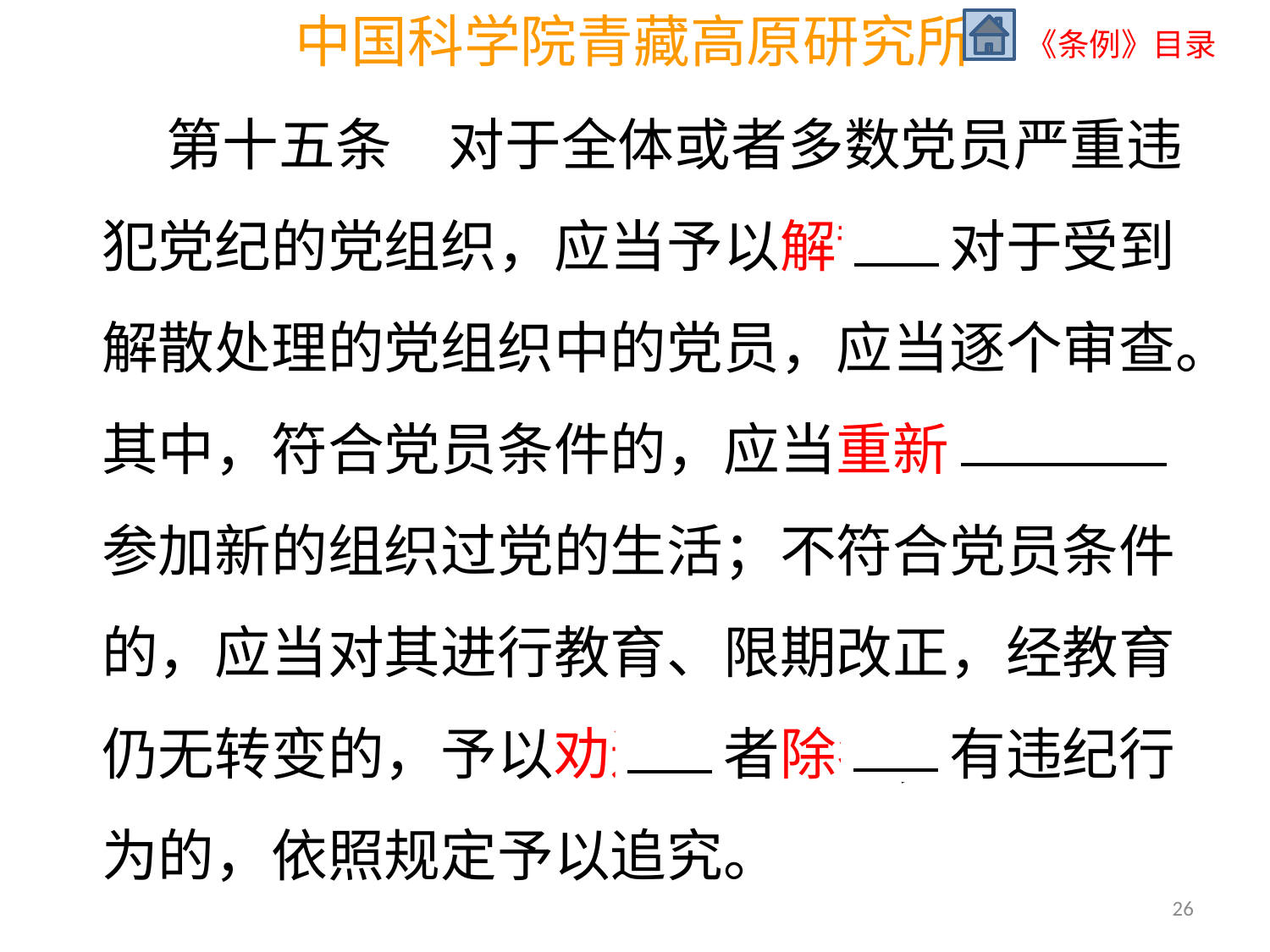

《条例》目录
    第十五条　对于全体或者多数党员严重违犯党纪的党组织，应当予以解散。对于受到解散处理的党组织中的党员，应当逐个审查。其中，符合党员条件的，应当重新登记，并参加新的组织过党的生活；不符合党员条件的，应当对其进行教育、限期改正，经教育仍无转变的，予以劝退或者除名；有违纪行为的，依照规定予以追究。

26